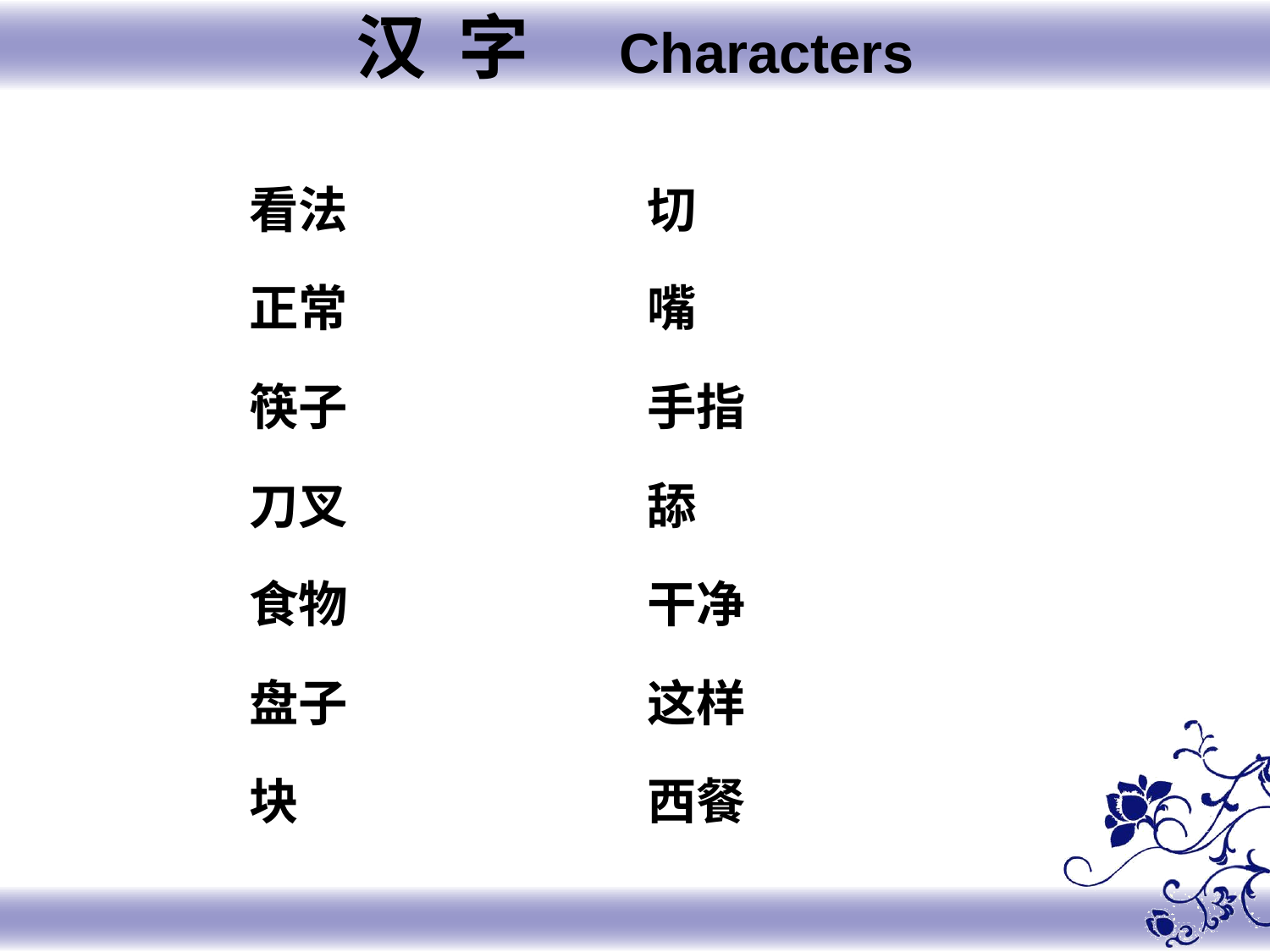

汉  字     Characters
切
嘴
手指
舔
干净
这样
西餐
看法
正常
筷子
刀叉
食物
盘子
块